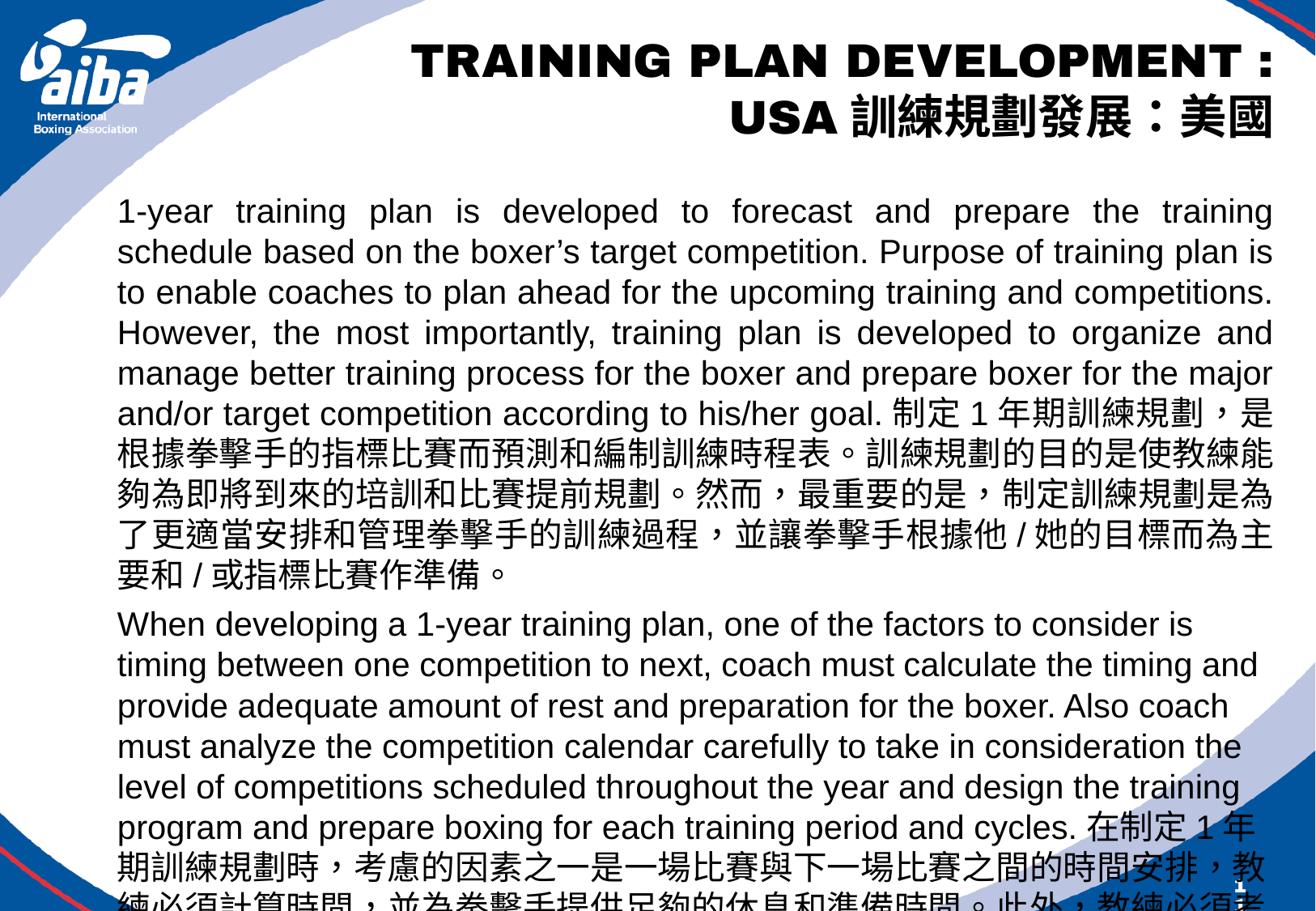

# TRAINING PLAN DEVELOPMENT : USA訓練規劃發展：美國
1-year training plan is developed to forecast and prepare the training schedule based on the boxer’s target competition. Purpose of training plan is to enable coaches to plan ahead for the upcoming training and competitions. However, the most importantly, training plan is developed to organize and manage better training process for the boxer and prepare boxer for the major and/or target competition according to his/her goal.制定1年期訓練規劃，是根據拳擊手的指標比賽而預測和編制訓練時程表。訓練規劃的目的是使教練能夠為即將到來的培訓和比賽提前規劃。然而，最重要的是，制定訓練規劃是為了更適當安排和管理拳擊手的訓練過程，並讓拳擊手根據他/她的目標而為主要和/或指標比賽作準備。
When developing a 1-year training plan, one of the factors to consider is timing between one competition to next, coach must calculate the timing and provide adequate amount of rest and preparation for the boxer. Also coach must analyze the competition calendar carefully to take in consideration the level of competitions scheduled throughout the year and design the training program and prepare boxing for each training period and cycles.在制定1年期訓練規劃時，考慮的因素之一是一場比賽與下一場比賽之間的時間安排，教練必須計算時間，並為拳擊手提供足夠的休息和準備時間。此外，教練必須考量全年排定比賽的水準而仔細分析比賽日程， 並設計訓練規劃以及準備每個訓練期間和循環的拳擊訓練。
117